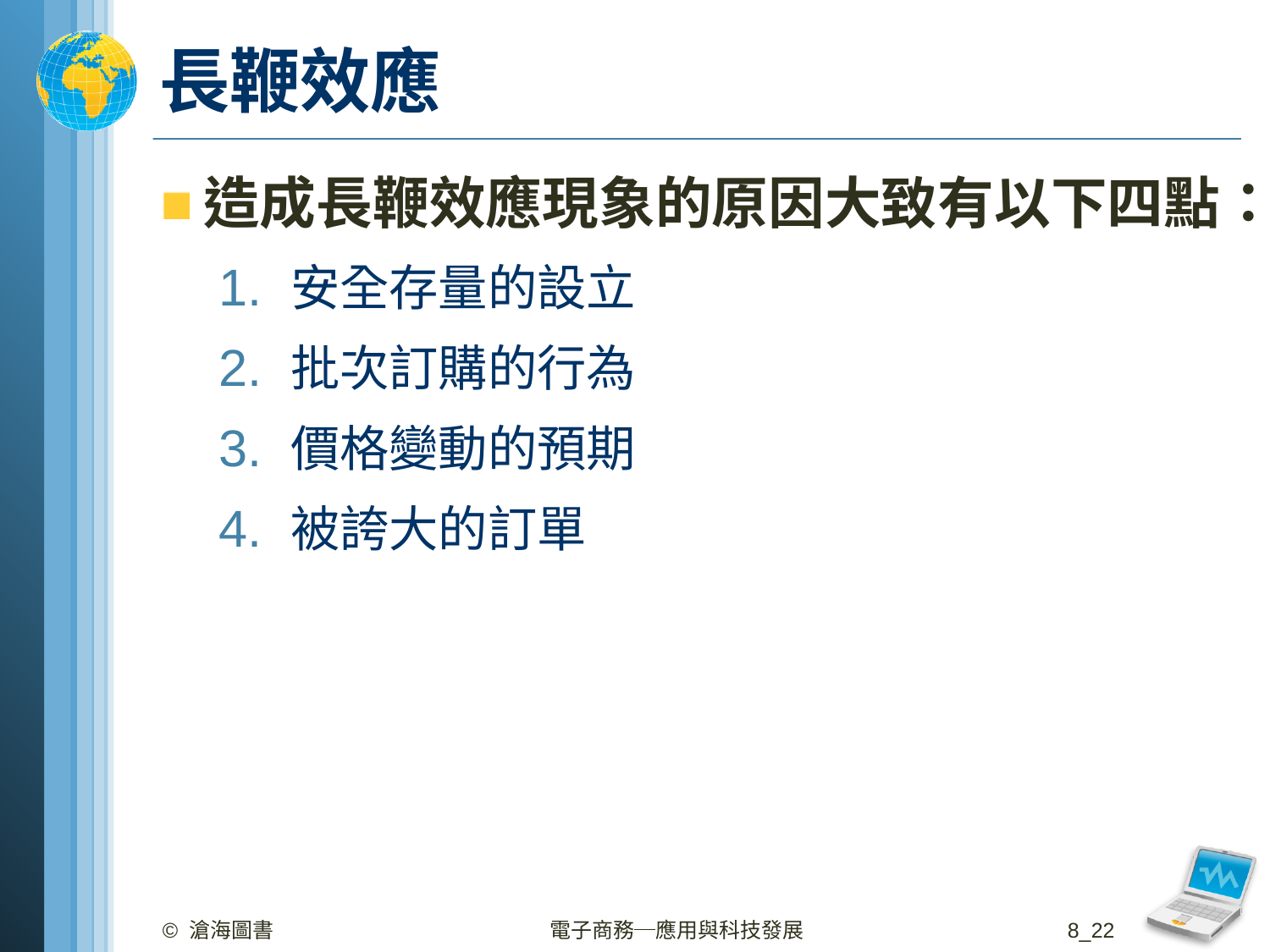

# 長鞭效應
造成長鞭效應現象的原因大致有以下四點：
安全存量的設立
批次訂購的行為
價格變動的預期
被誇大的訂單
© 滄海圖書
電子商務─應用與科技發展
8_22